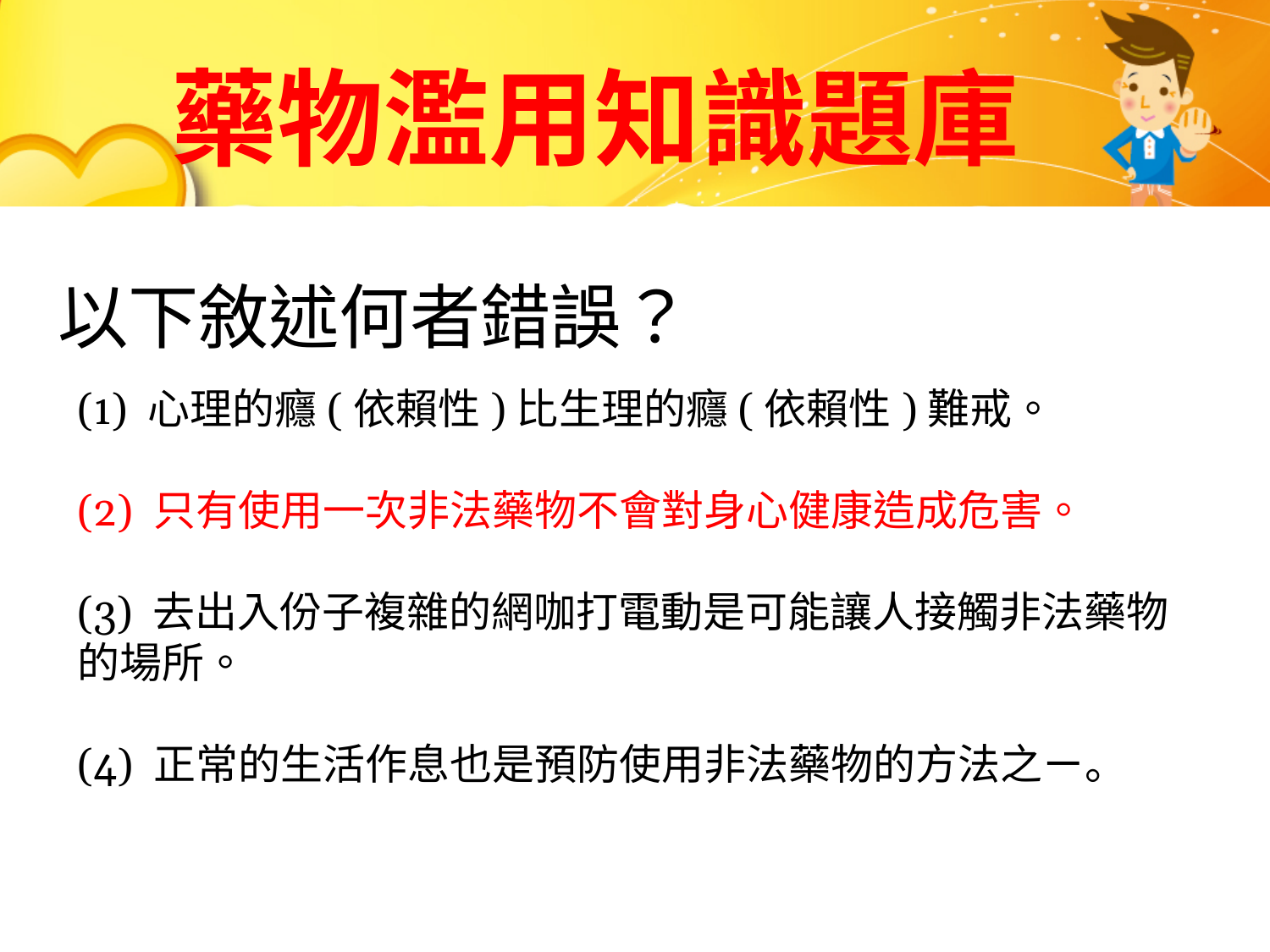

藥物濫用知識題庫
# 以下敘述何者錯誤？
(1) 心理的癮(依賴性)比生理的癮(依賴性)難戒。

(2) 只有使用一次非法藥物不會對身心健康造成危害。

(3) 去出入份子複雜的網咖打電動是可能讓人接觸非法藥物的場所。

(4) 正常的生活作息也是預防使用非法藥物的方法之ㄧ。